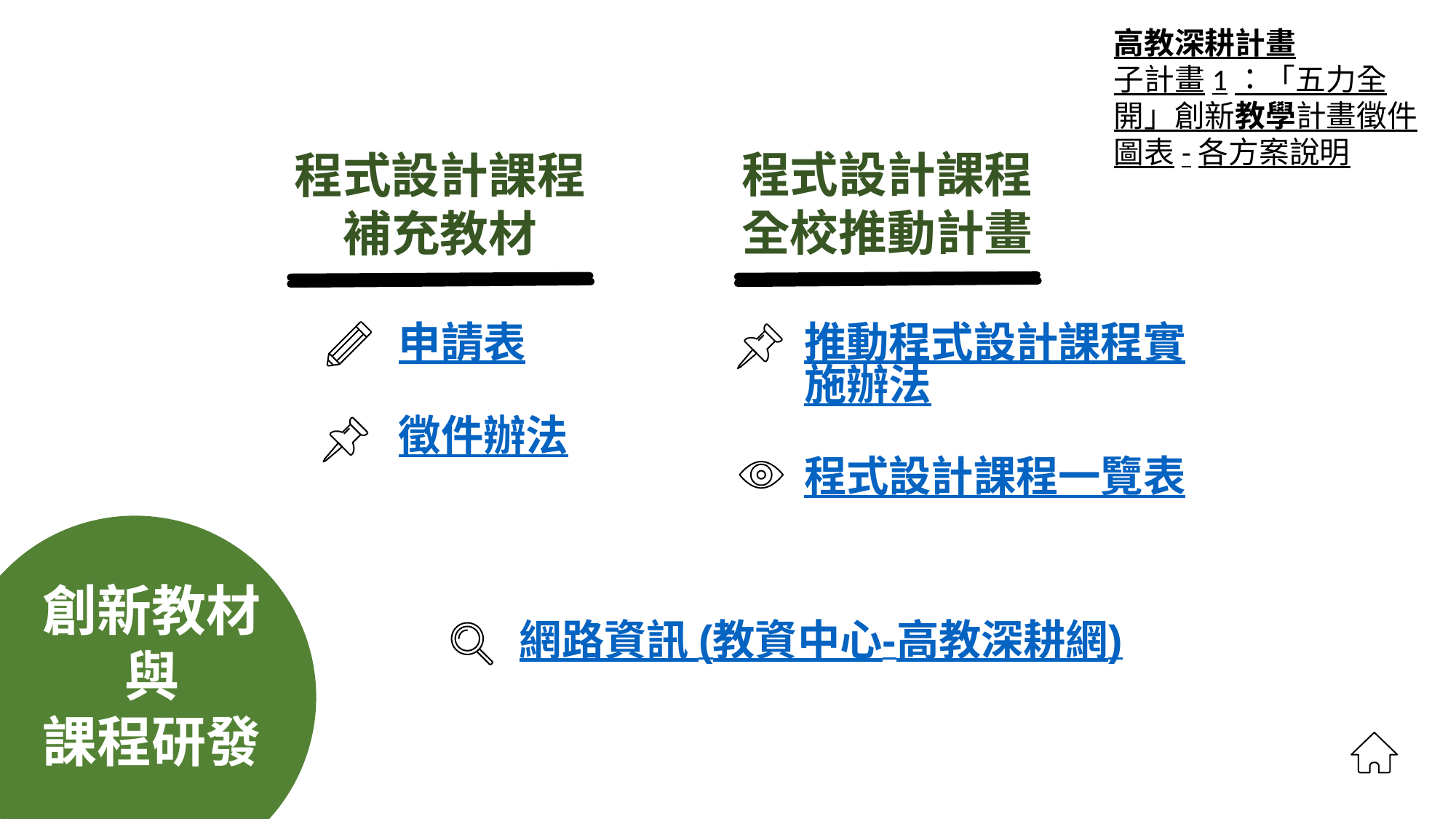

高教深耕計畫
子計畫1：「五力全開」創新教學計畫徵件圖表-各方案說明
程式設計課程
全校推動計畫
# 程式設計課程補充教材
申請表
推動程式設計課程實施辦法

徵件辦法

程式設計課程一覽表

創新教材
與
課程研發
網路資訊 (教資中心-高教深耕網)